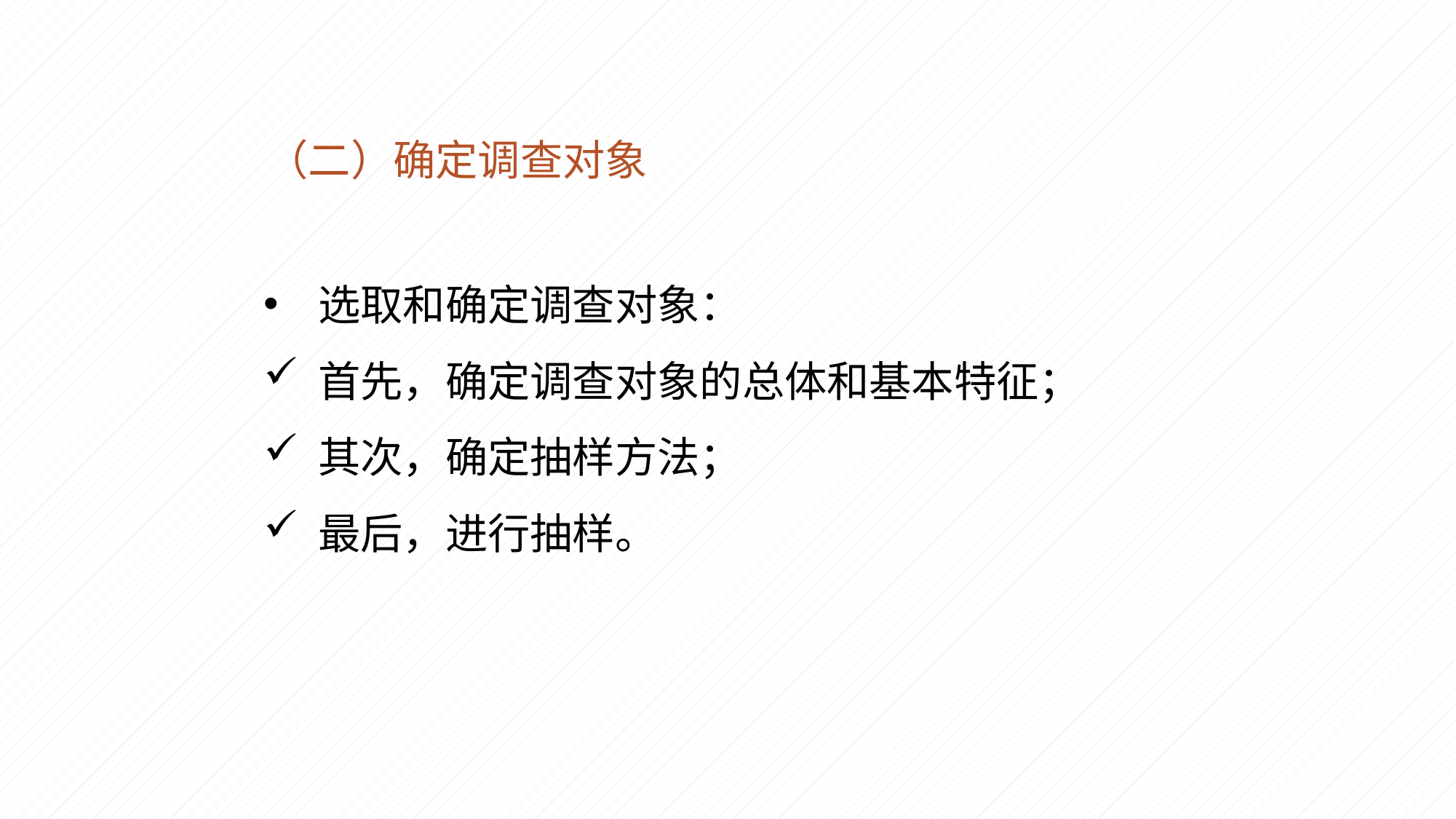

（二）确定调查对象
选取和确定调查对象：
首先，确定调查对象的总体和基本特征；
其次，确定抽样方法；
最后，进行抽样。